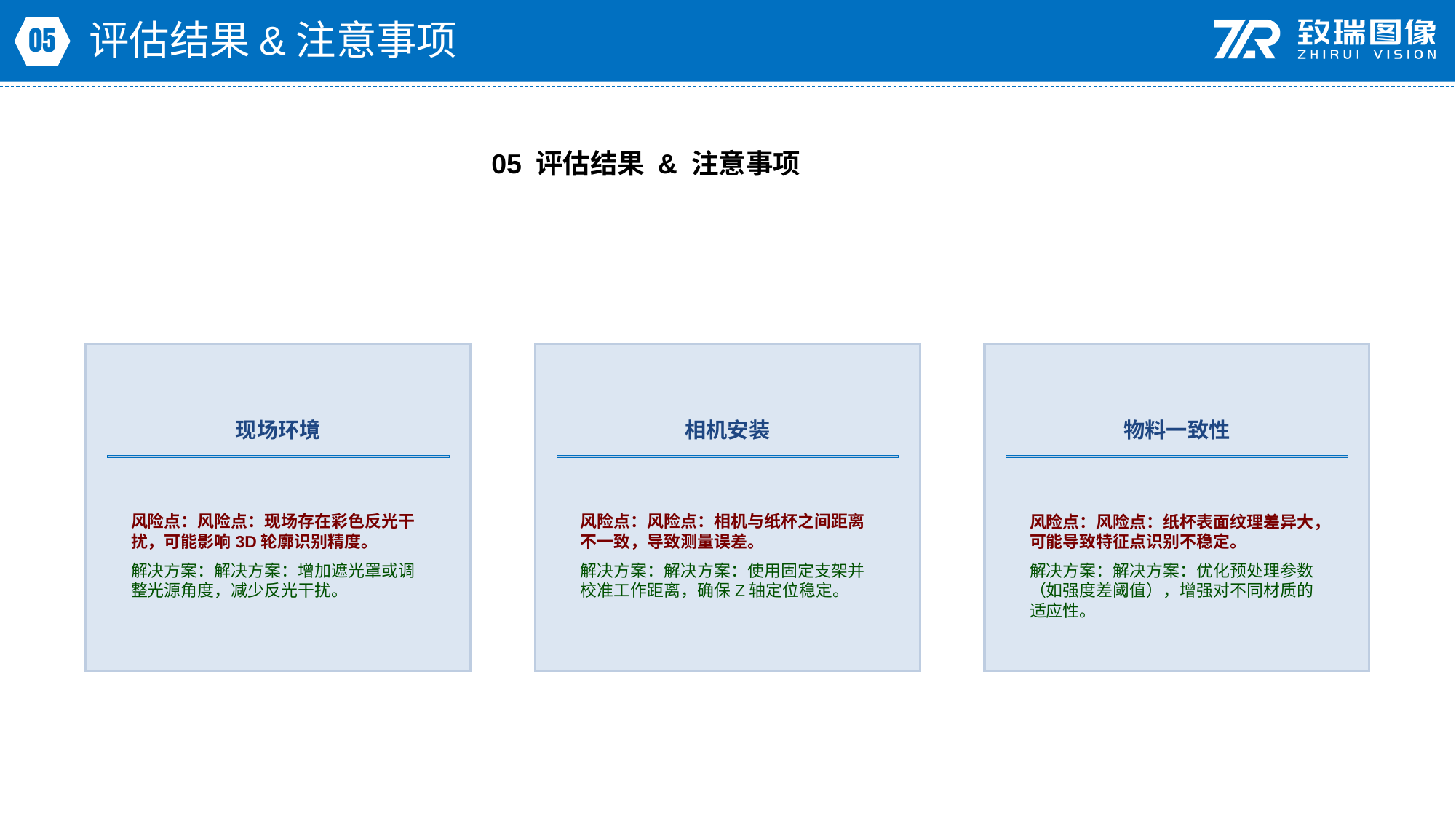

评估结果&注意事项
05

05 评估结果 & 注意事项

现场环境

相机安装

物料一致性

风险点：风险点：现场存在彩色反光干扰，可能影响3D轮廓识别精度。
解决方案：解决方案：增加遮光罩或调整光源角度，减少反光干扰。

风险点：风险点：相机与纸杯之间距离不一致，导致测量误差。
解决方案：解决方案：使用固定支架并校准工作距离，确保Z轴定位稳定。

风险点：风险点：纸杯表面纹理差异大，可能导致特征点识别不稳定。
解决方案：解决方案：优化预处理参数（如强度差阈值），增强对不同材质的适应性。